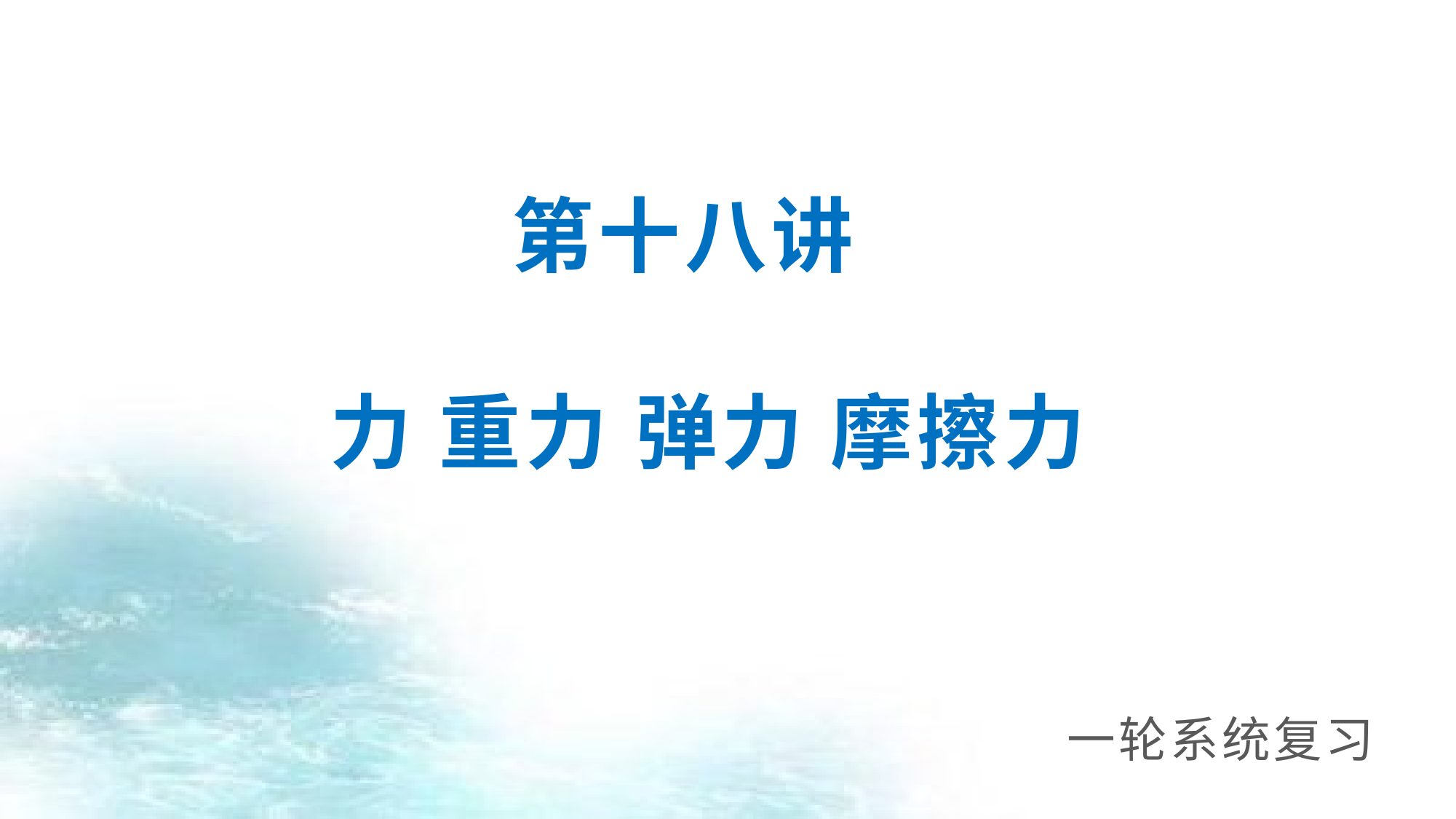

# 第十八讲 力 重力 弹力 摩擦力
一轮系统复习